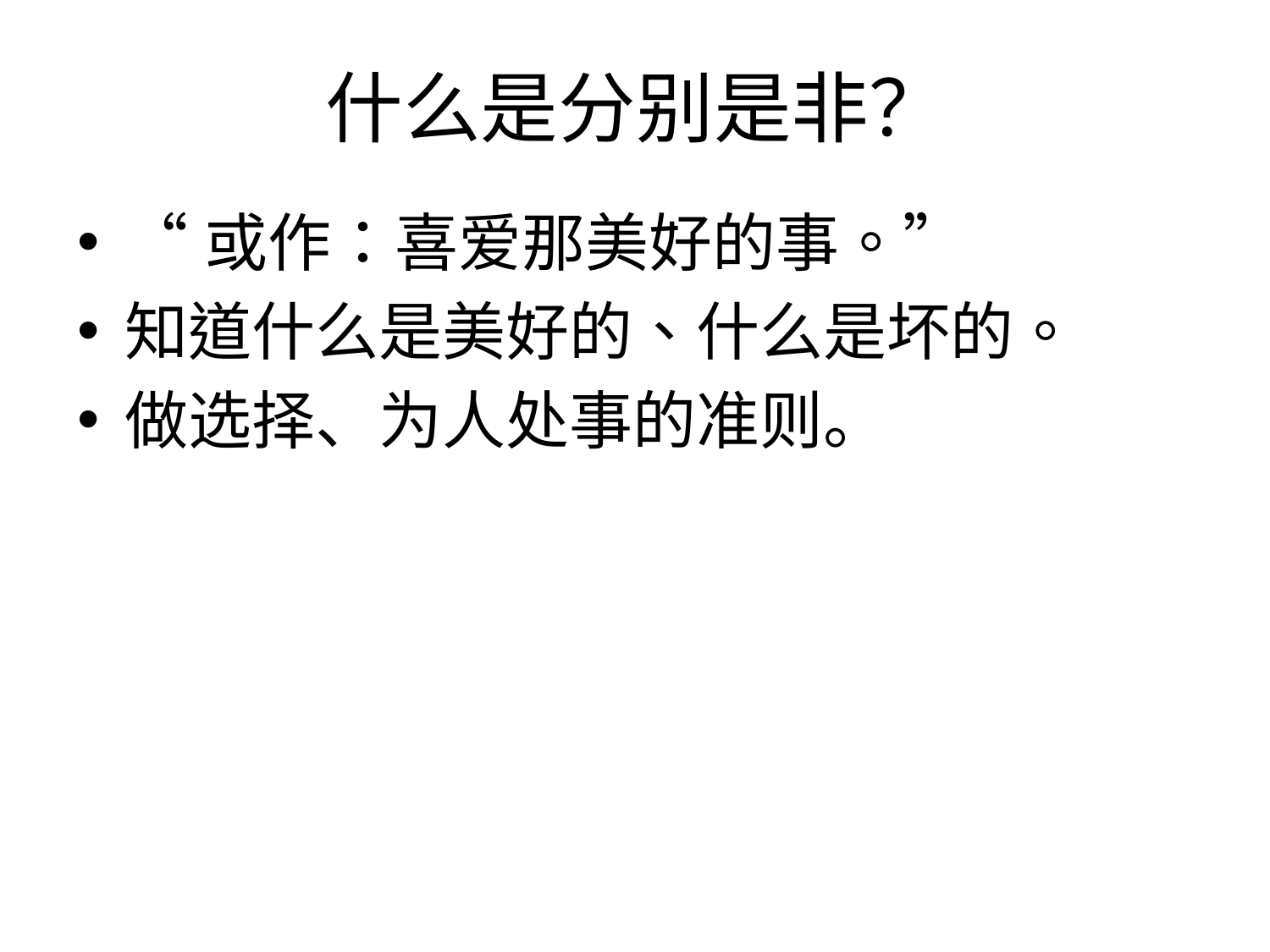

# 什么是分别是非？
“或作：喜爱那美好的事。”
知道什么是美好的、什么是坏的。
做选择、为人处事的准则。